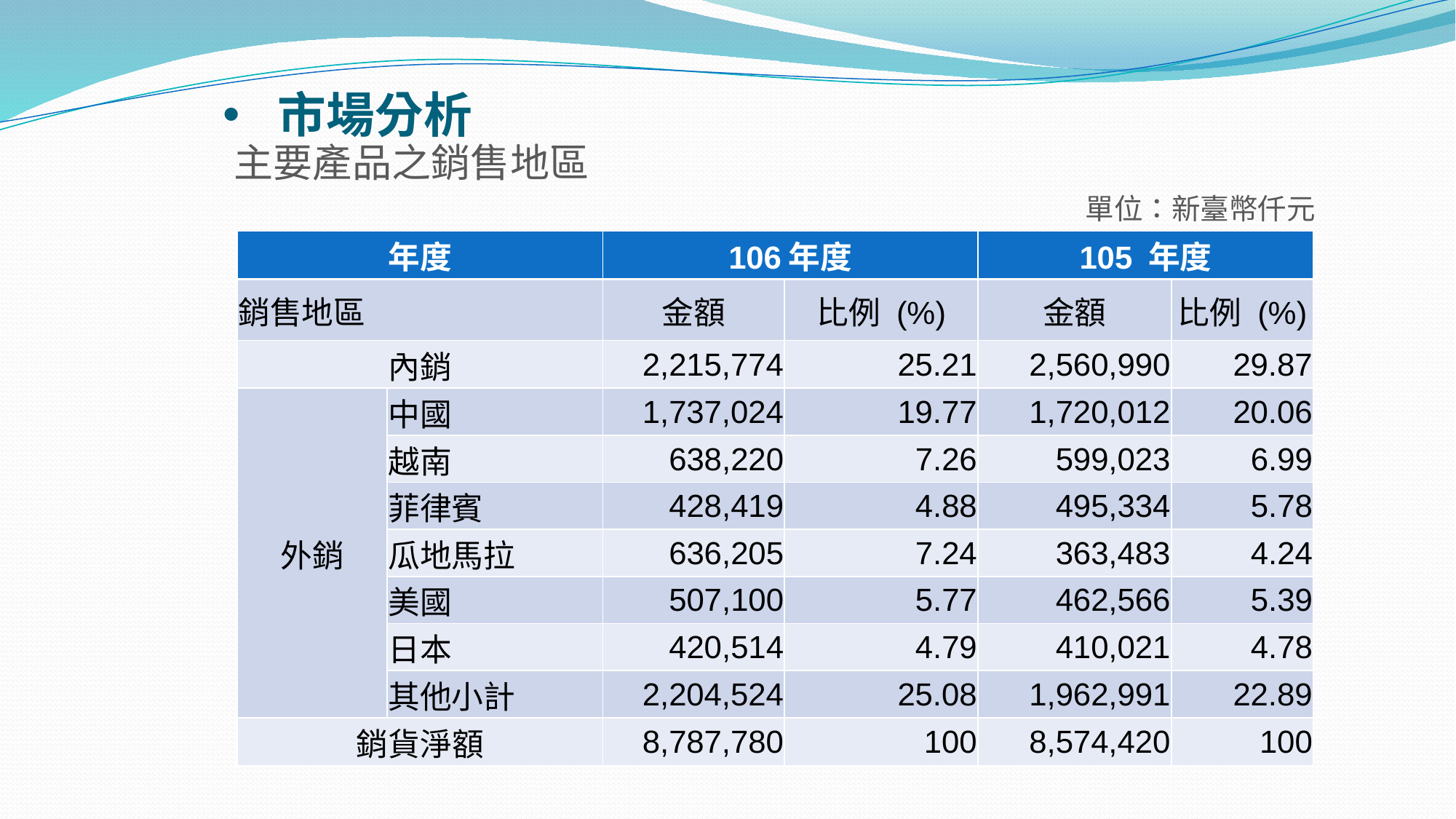

# 市場分析
主要產品之銷售地區
單位：新臺幣仟元
| 年度 |  | 106年度 |  | 105 年度 |  |
| --- | --- | --- | --- | --- | --- |
| 銷售地區 |  | 金額 | 比例 (%) | 金額 | 比例 (%) |
| 內銷 |  | 2,215,774 | 25.21 | 2,560,990 | 29.87 |
| 外銷 | 中國 | 1,737,024 | 19.77 | 1,720,012 | 20.06 |
|  | 越南 | 638,220 | 7.26 | 599,023 | 6.99 |
|  | 菲律賓 | 428,419 | 4.88 | 495,334 | 5.78 |
|  | 瓜地馬拉 | 636,205 | 7.24 | 363,483 | 4.24 |
|  | 美國 | 507,100 | 5.77 | 462,566 | 5.39 |
|  | 日本 | 420,514 | 4.79 | 410,021 | 4.78 |
|  | 其他小計 | 2,204,524 | 25.08 | 1,962,991 | 22.89 |
| 銷貨淨額 |  | 8,787,780 | 100 | 8,574,420 | 100 |